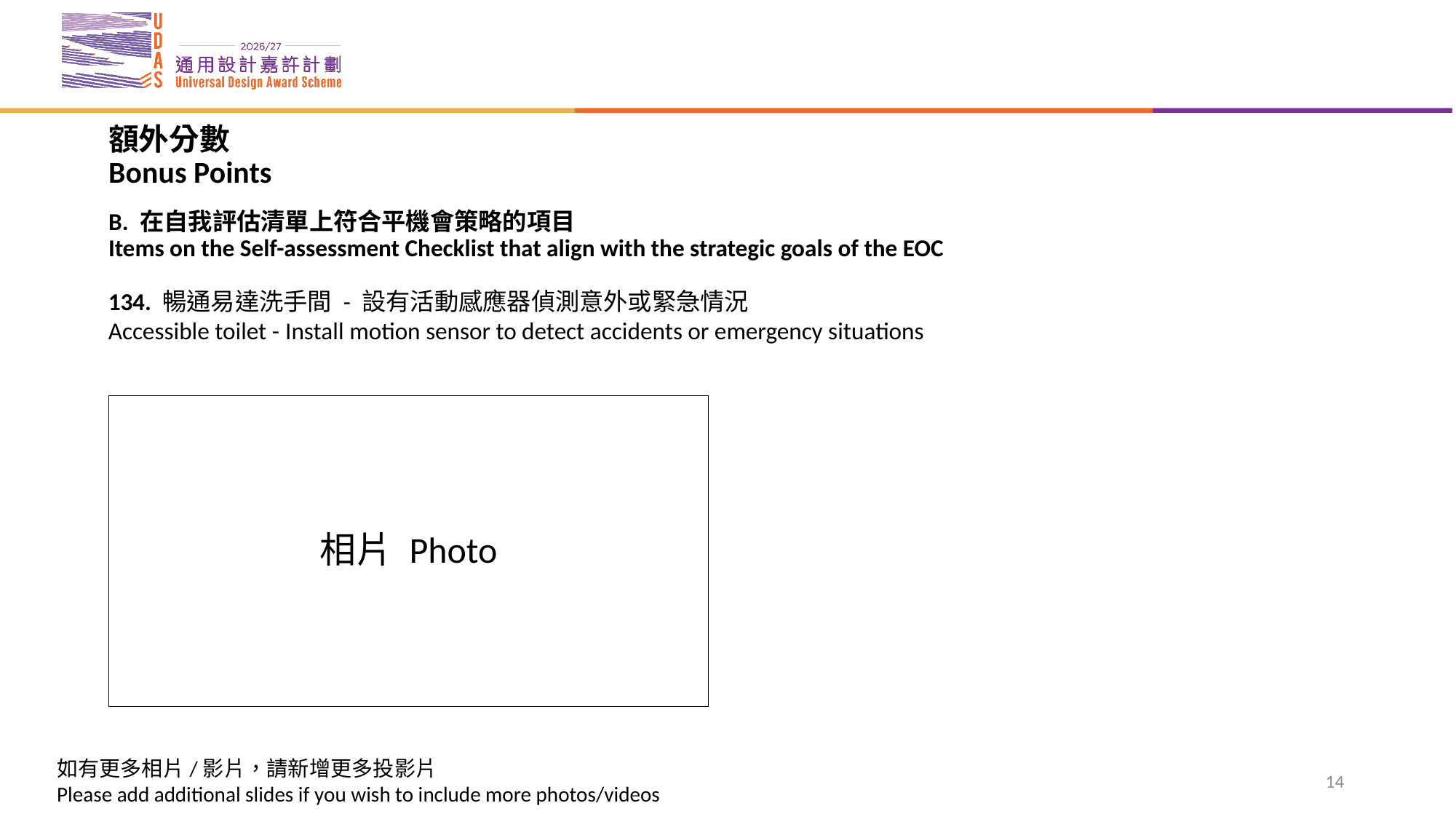

# 額外分數 Bonus Points B. 在自我評估清單上符合平機會策略的項目 Items on the Self-assessment Checklist that align with the strategic goals of the EOC
134. 暢通易達洗手間 - 設有活動感應器偵測意外或緊急情況
Accessible toilet - Install motion sensor to detect accidents or emergency situations
相片 Photo
14